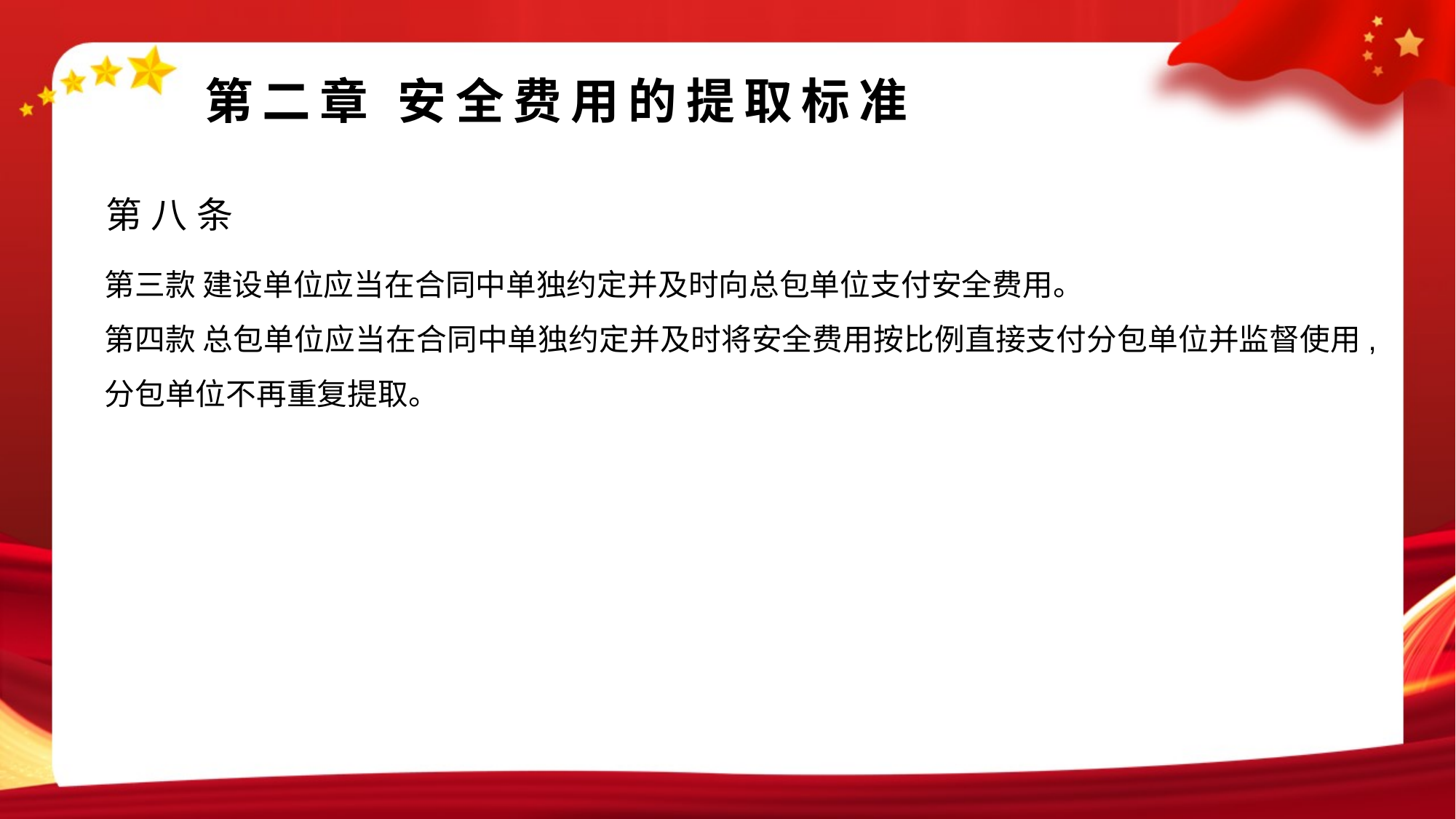

第二章 安全费用的提取标准
第八条
第三款 建设单位应当在合同中单独约定并及时向总包单位支付安全费用。
第四款 总包单位应当在合同中单独约定并及时将安全费用按比例直接支付分包单位并监督使用,分包单位不再重复提取。